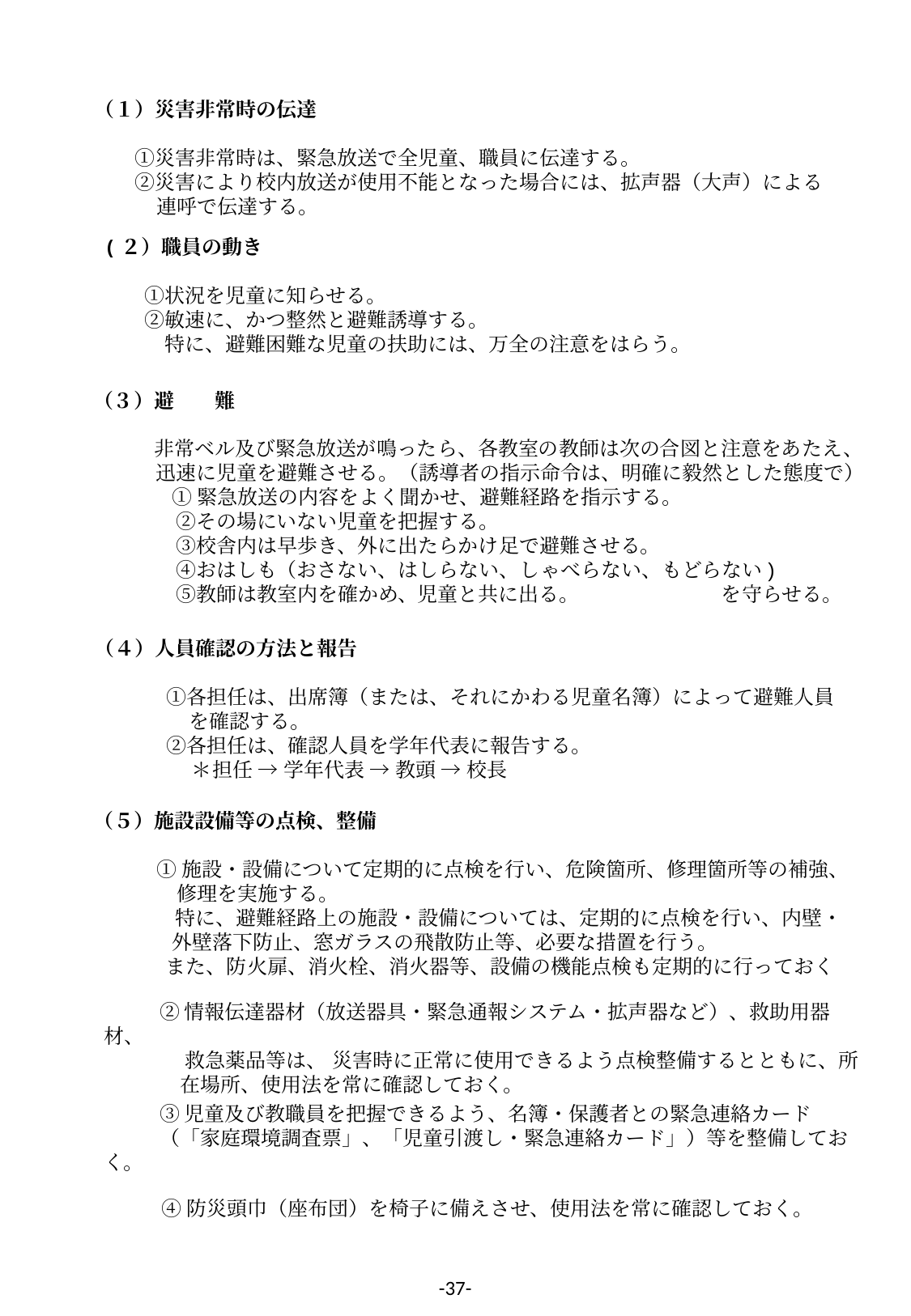

（１）災害非常時の伝達

　　①災害非常時は、緊急放送で全児童、職員に伝達する。
　　②災害により校内放送が使用不能となった場合には、拡声器（大声）による
           連呼で伝達する。

(２）職員の動き

　　①状況を児童に知らせる。
　　②敏速に、かつ整然と避難誘導する。
　　　特に、避難困難な児童の扶助には、万全の注意をはらう。
（３）避　　難

　　　非常ベル及び緊急放送が鳴ったら、各教室の教師は次の合図と注意をあたえ、
           迅速に児童を避難させる。（誘導者の指示命令は、明確に毅然とした態度で）
               ①緊急放送の内容をよく聞かせ、避難経路を指示する。
　　        ②その場にいない児童を把握する。
　　        ③校舎内は早歩き、外に出たらかけ足で避難させる。
　　        ④おはしも（おさない、はしらない、しゃべらない、もどらない)
　　        ⑤教師は教室内を確かめ、児童と共に出る。                           を守らせる。
（４）人員確認の方法と報告

　　      ①各担任は、出席簿（または、それにかわる児童名簿）によって避難人員
                 を確認する。
　　      ②各担任は、確認人員を学年代表に報告する。
　　　       ＊担任 → 学年代表 → 教頭 → 校長
（５）施設設備等の点検、整備

            ①施設・設備について定期的に点検を行い、危険箇所、修理箇所等の補強、
               修理を実施する。
　　　    特に、避難経路上の施設・設備については、定期的に点検を行い、内壁・
              外壁落下防止、窓ガラスの飛散防止等、必要な措置を行う。
　          また、防火扉、消火栓、消火器等、設備の機能点検も定期的に行っておく
②情報伝達器材（放送器具・緊急通報システム・拡声器など）、救助用器材、
    救急薬品等は、 災害時に正常に使用できるよう点検整備するとともに、所
　在場所、使用法を常に確認しておく。
③児童及び教職員を把握できるよう、名簿・保護者との緊急連絡カード
（「家庭環境調査票」、「児童引渡し・緊急連絡カード」）等を整備しておく。
④防災頭巾（座布団）を椅子に備えさせ、使用法を常に確認しておく。

-37-